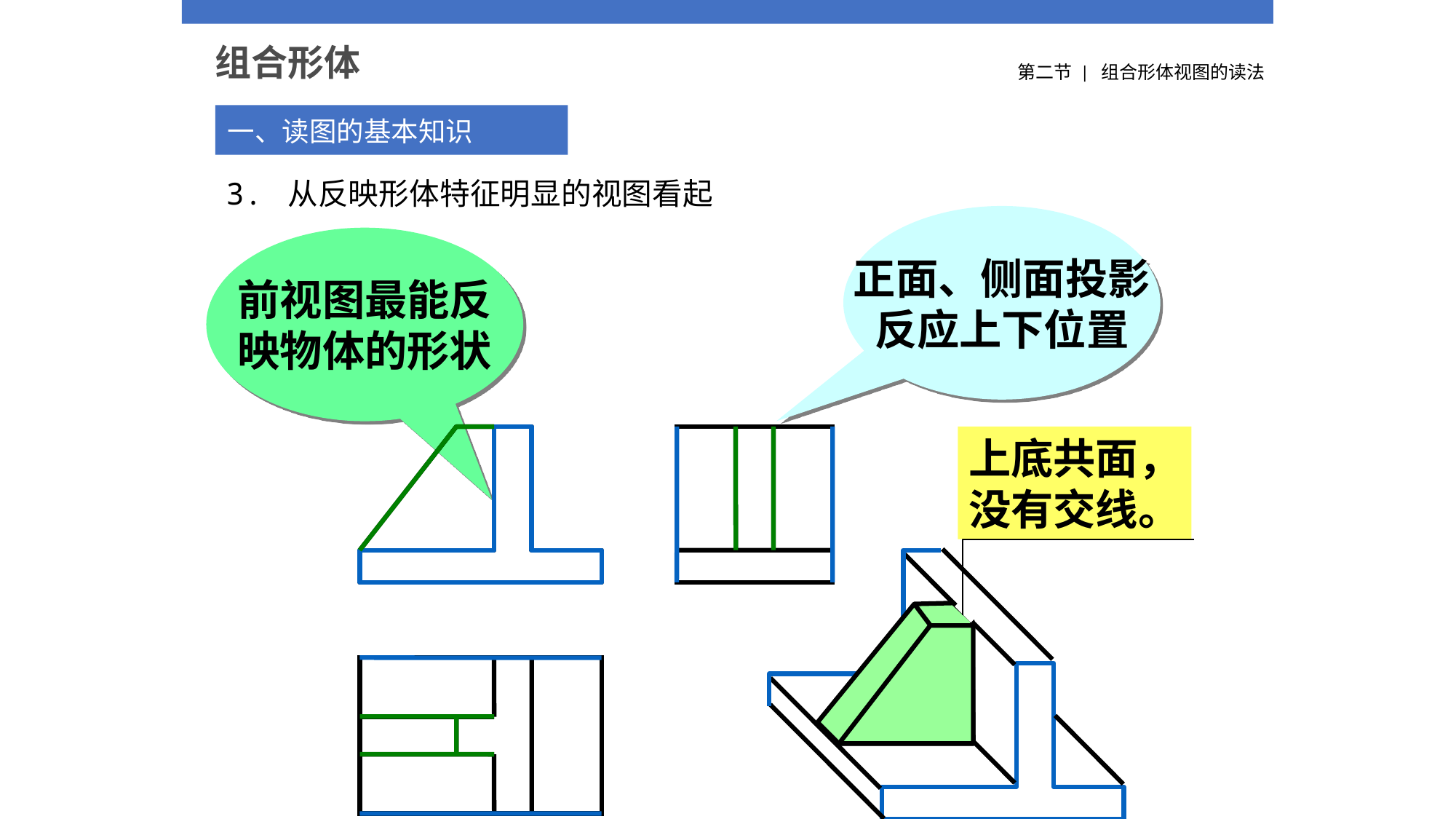

组合形体
第二节 |  组合形体视图的读法

一、读图的基本知识
3. 从反映形体特征明显的视图看起
正面、侧面投影
反应上下位置
前视图最能反
映物体的形状

上底共面，
没有交线。